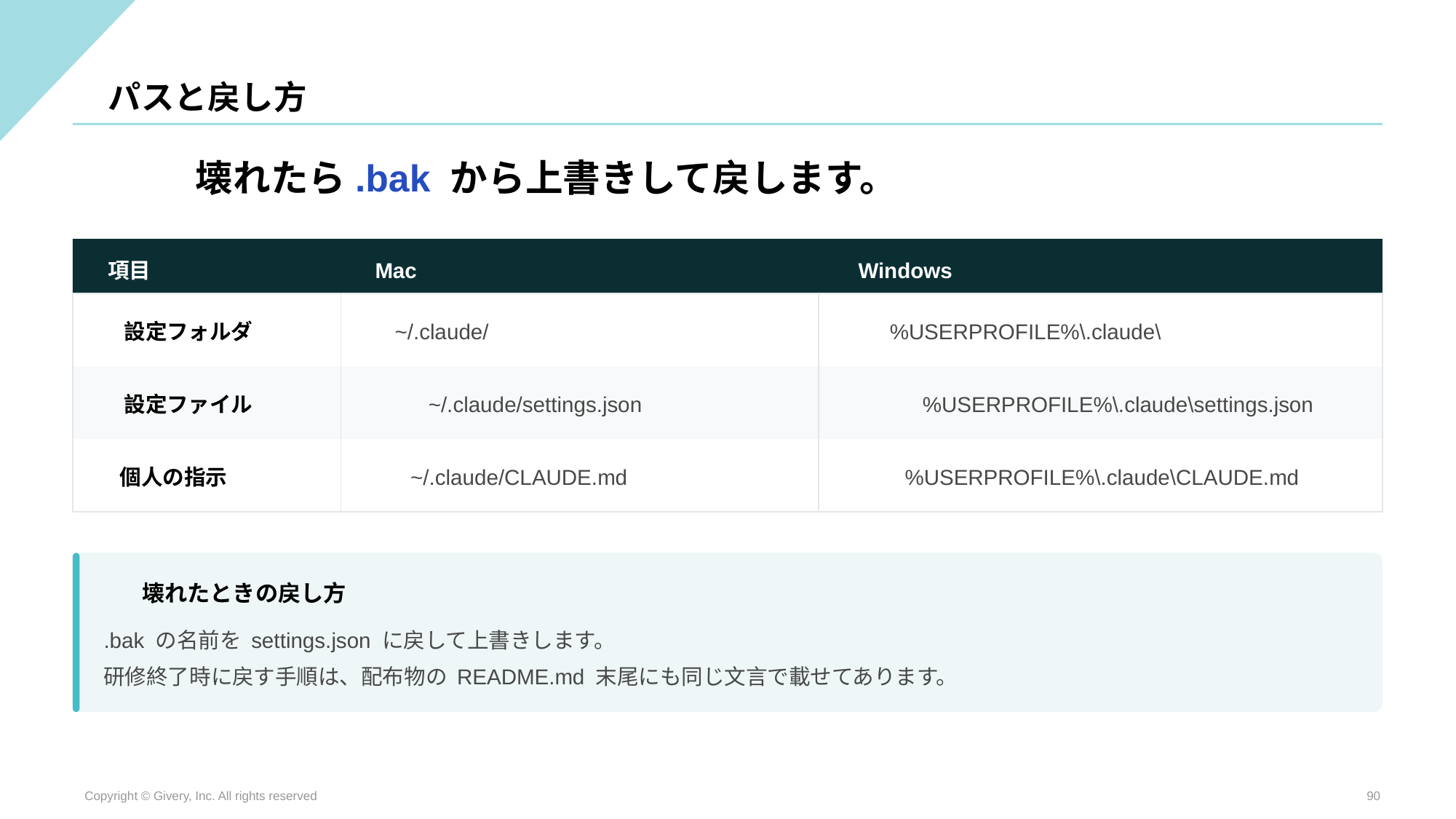

パスと戻し方

壊れたら.bak から上書きして戻します。

項目
Mac
Windows

設定フォルダ
~/.claude/
%USERPROFILE%\.claude\

設定ファイル
~/.claude/settings.json
%USERPROFILE%\.claude\settings.json

個人の指示
~/.claude/CLAUDE.md
%USERPROFILE%\.claude\CLAUDE.md

壊れたときの戻し方
.bak の名前を settings.json に戻して上書きします。
研修終了時に戻す手順は、配布物の README.md 末尾にも同じ文言で載せてあります。
Copyright © Givery, Inc. All rights reserved
90